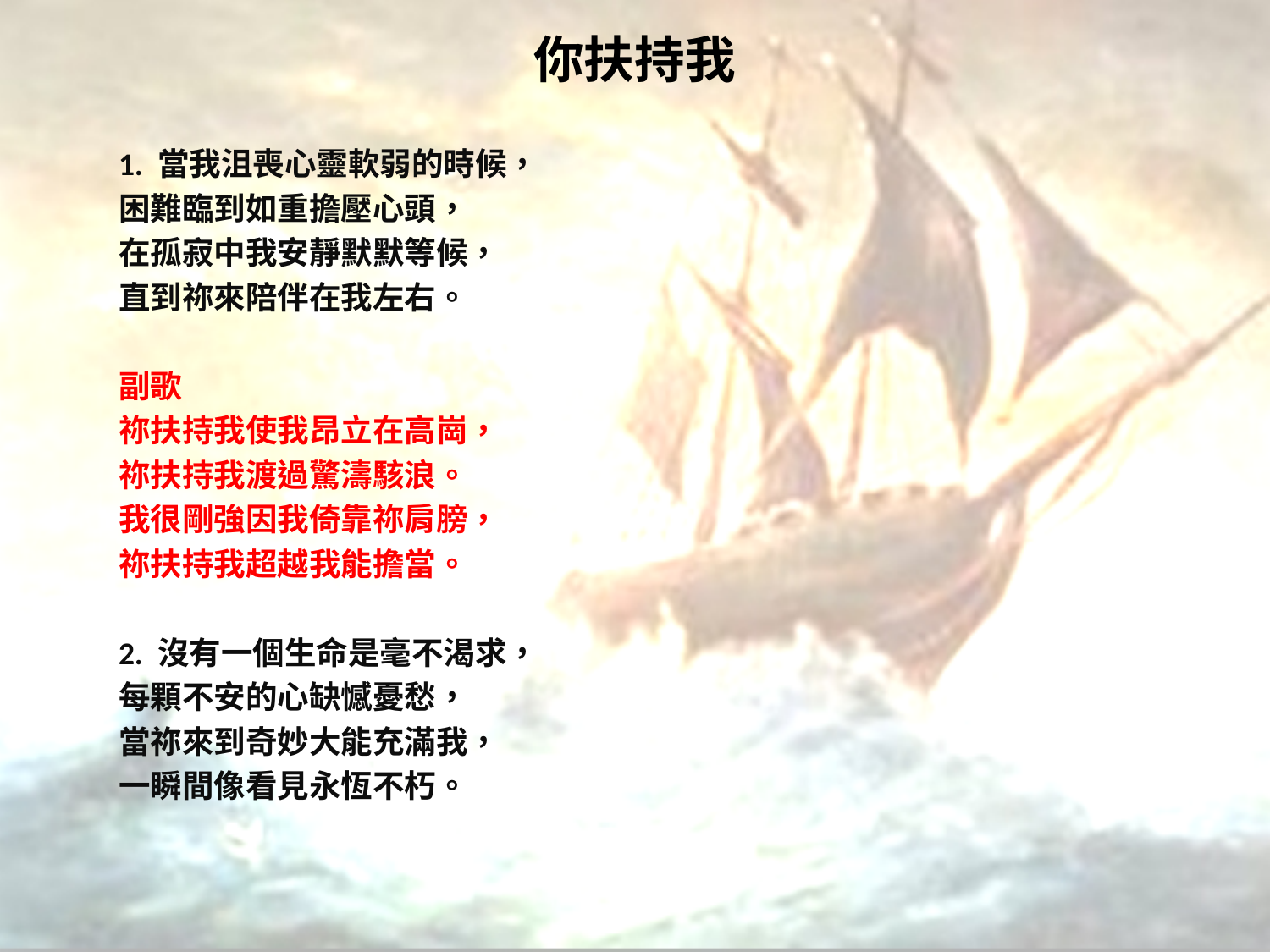

# 你扶持我
1. 當我沮喪心靈軟弱的時候，
困難臨到如重擔壓心頭，
在孤寂中我安靜默默等候，
直到祢來陪伴在我左右。

副歌
祢扶持我使我昂立在高崗，
祢扶持我渡過驚濤駭浪。
我很剛強因我倚靠祢肩膀，
祢扶持我超越我能擔當。

2. 沒有一個生命是毫不渴求，
每顆不安的心缺憾憂愁，
當祢來到奇妙大能充滿我，
一瞬間像看見永恆不朽。